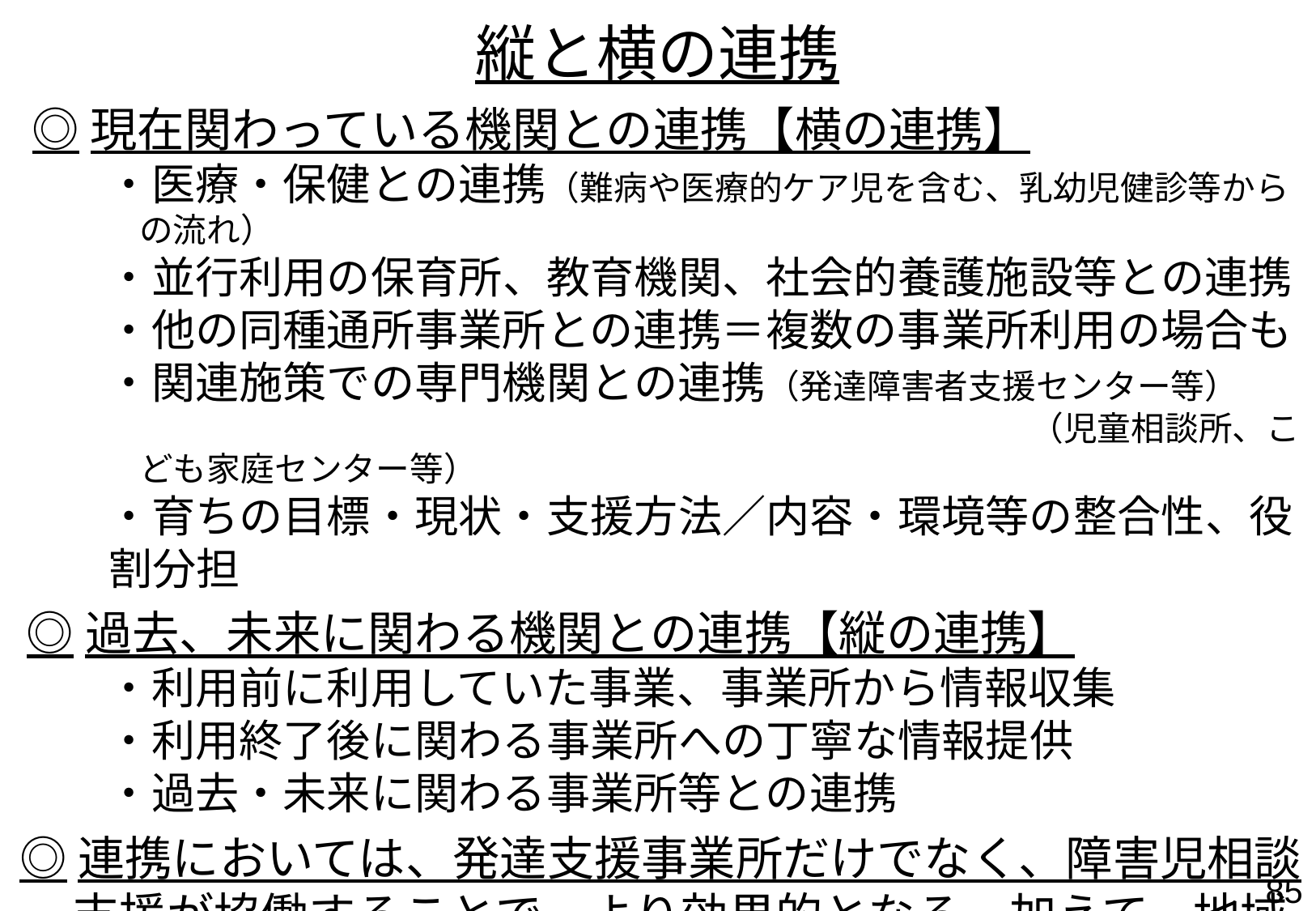

# 縦と横の連携
◎現在関わっている機関との連携【横の連携】
　　・医療・保健との連携（難病や医療的ケア児を含む、乳幼児健診等からの流れ）
　　・並行利用の保育所、教育機関、社会的養護施設等との連携
　　・他の同種通所事業所との連携＝複数の事業所利用の場合も
　　・関連施策での専門機関との連携（発達障害者支援センター等）
　　　　　　　　　　　　　　　　　　　　　　　　　　　 　  　 （児童相談所、こども家庭センター等）
　　・育ちの目標・現状・支援方法／内容・環境等の整合性、役割分担
◎過去、未来に関わる機関との連携【縦の連携】
　　・利用前に利用していた事業、事業所から情報収集
　　・利用終了後に関わる事業所への丁寧な情報提供
　　・過去・未来に関わる事業所等との連携
◎連携においては、発達支援事業所だけでなく、障害児相談支援が協働することで、より効果的となる。加えて、地域協議会などの枠組みでの共有・検討が重要になる
　　　（協議会等へは全ての事業所が参加できるわけではない＝どう周知、間接参加できるか）

85